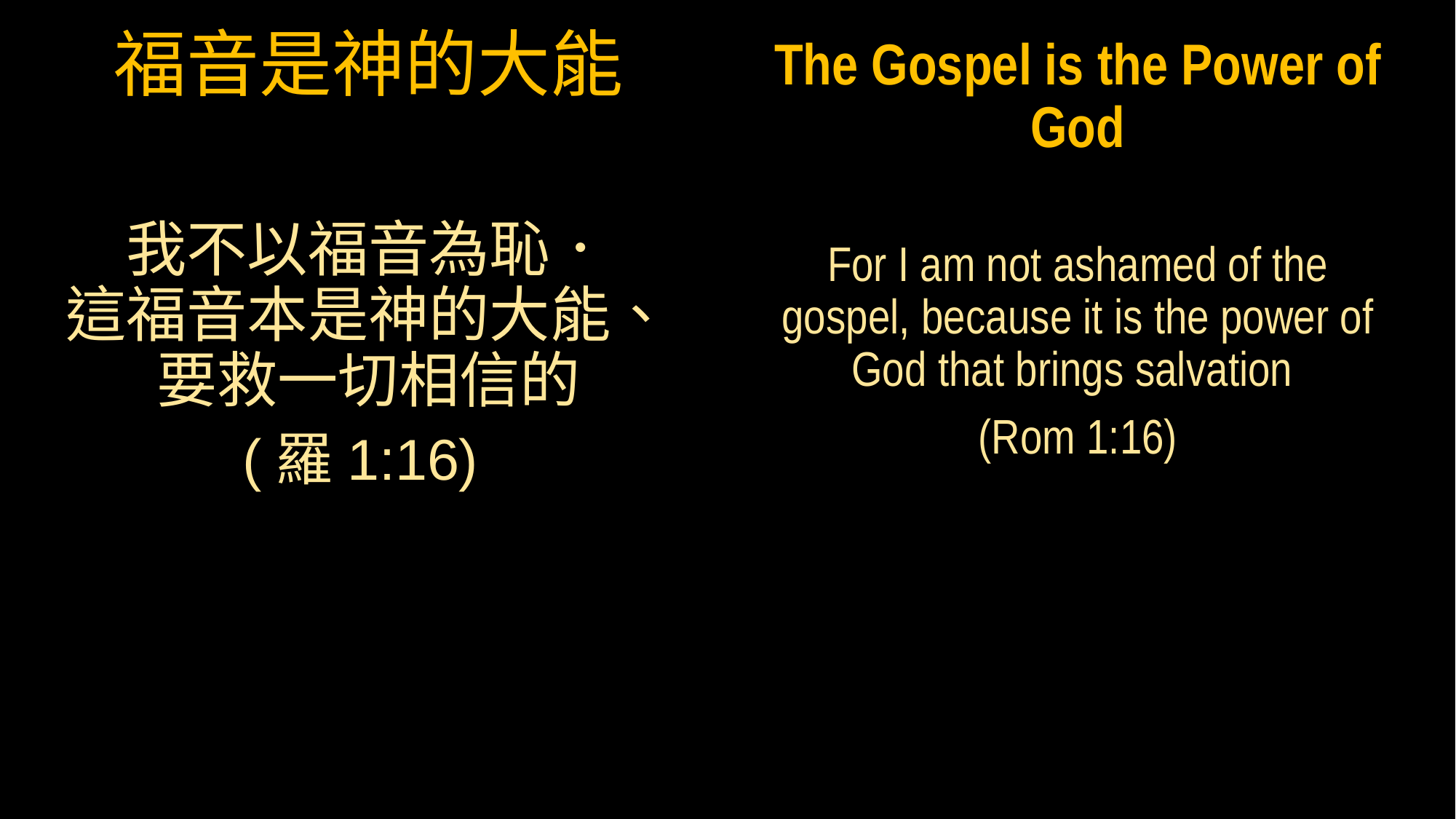

福音是神的大能

我不以福音為恥．
這福音本是神的大能、
要救一切相信的
(羅1:16)
The Gospel is the Power of God

For I am not ashamed of the gospel, because it is the power of God that brings salvation
(Rom 1:16)